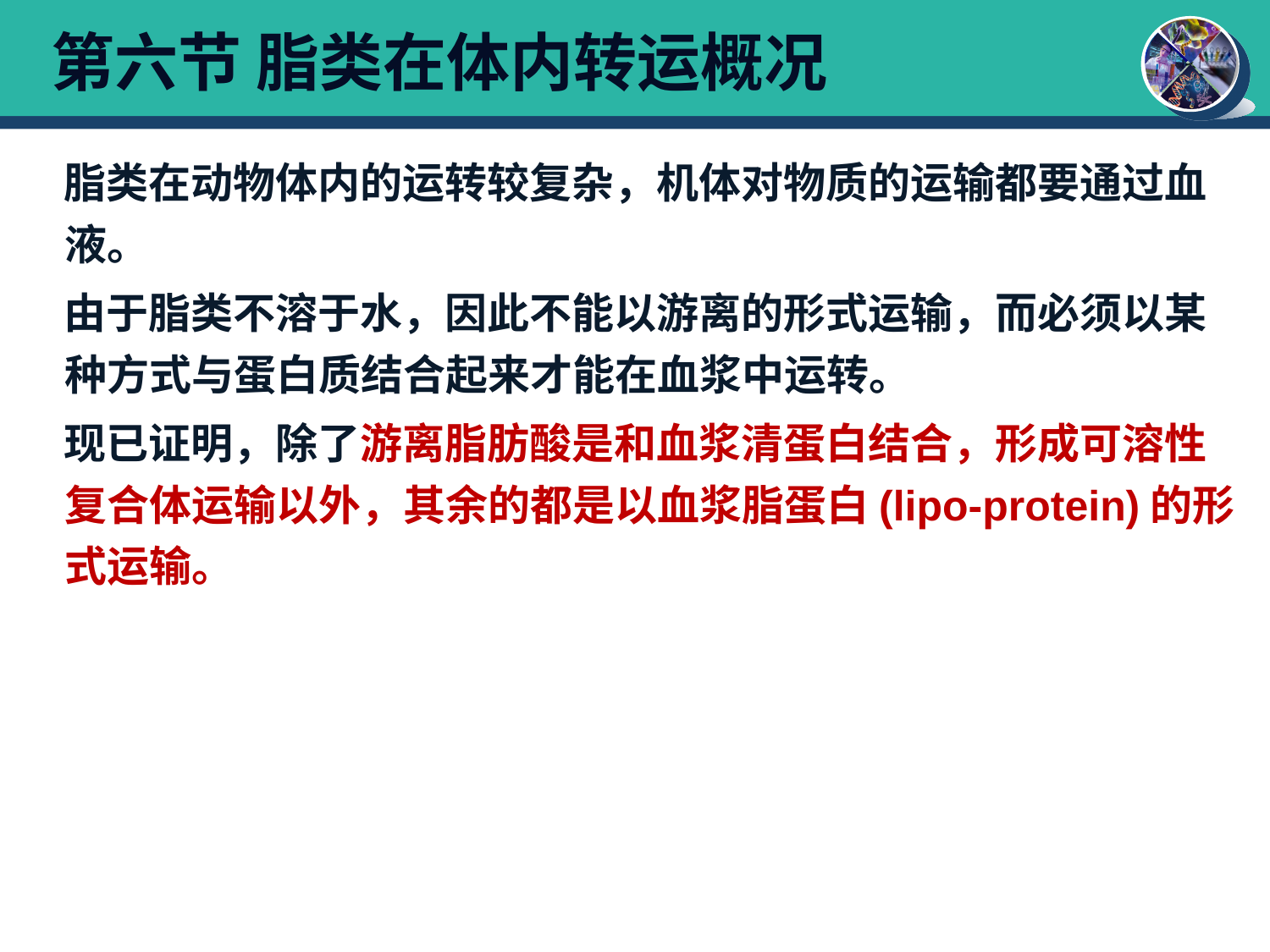

# 第六节 脂类在体内转运概况
脂类在动物体内的运转较复杂，机体对物质的运输都要通过血液。
由于脂类不溶于水，因此不能以游离的形式运输，而必须以某种方式与蛋白质结合起来才能在血浆中运转。
现已证明，除了游离脂肪酸是和血浆清蛋白结合，形成可溶性复合体运输以外，其余的都是以血浆脂蛋白(lipo-protein)的形式运输。